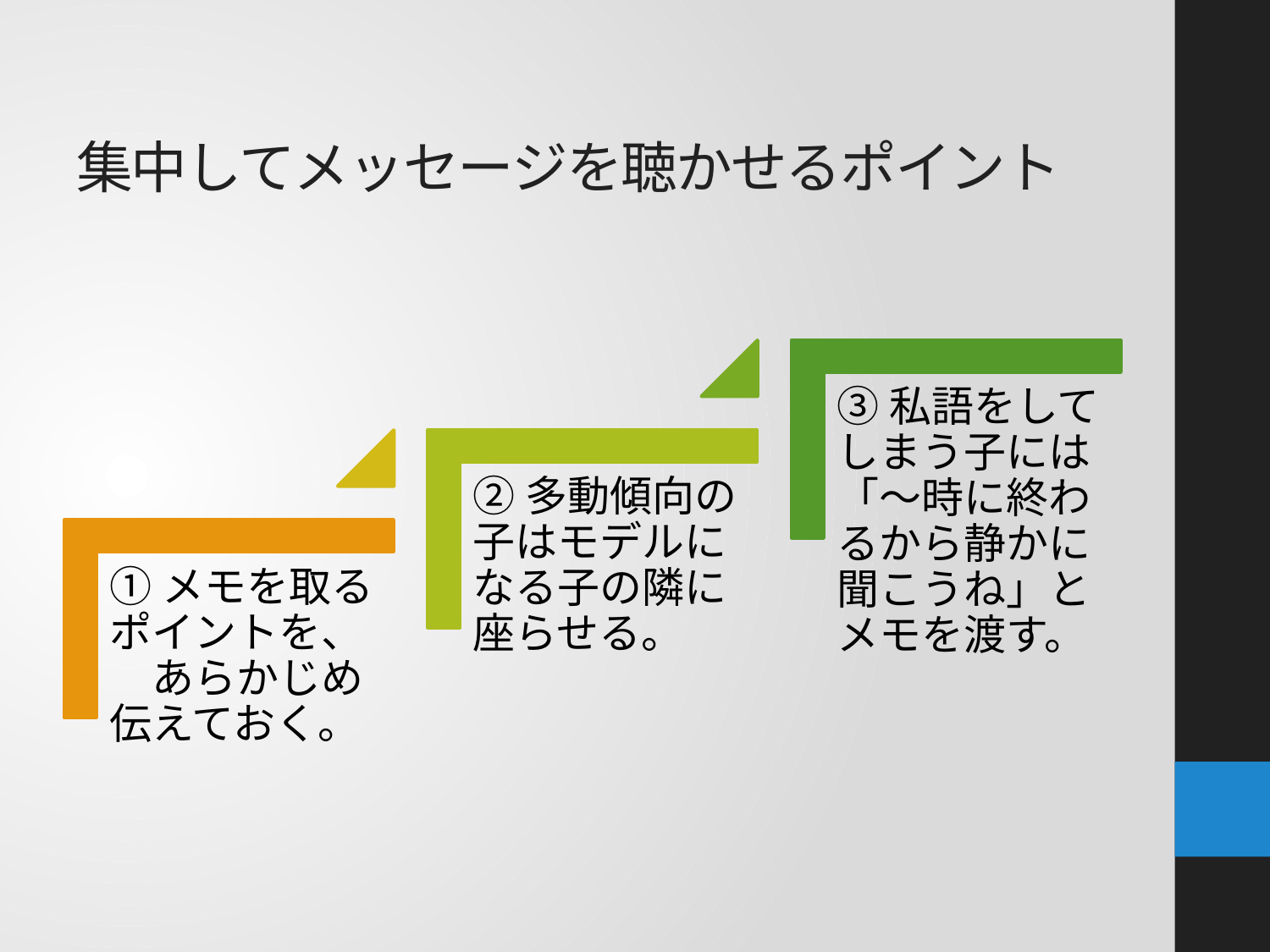

# 集中してメッセージを聴かせるポイント

①メモを取るポイントを、　あらかじめ伝えておく。
②多動傾向の子はモデルになる子の隣に座らせる。
③私語をしてしまう子には「〜時に終わるから静かに聞こうね」とメモを渡す。